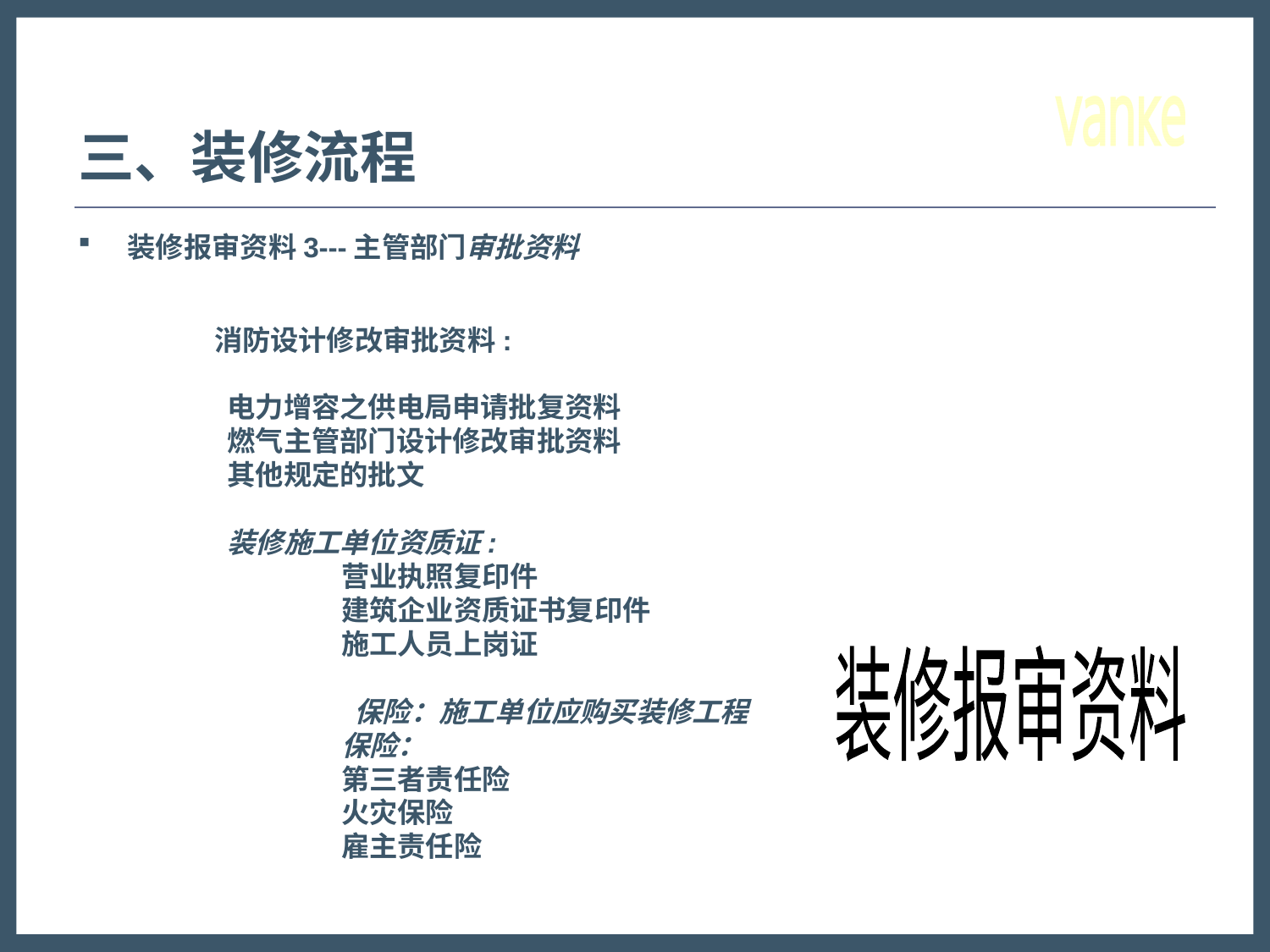

# 三、装修流程
 装修报审资料3---主管部门审批资料
消防设计修改审批资料:

 电力增容之供电局申请批复资料
 燃气主管部门设计修改审批资料
 其他规定的批文

 装修施工单位资质证:
营业执照复印件
建筑企业资质证书复印件
施工人员上岗证

 保险：施工单位应购买装修工程保险：
第三者责任险
火灾保险
雇主责任险
装修报审资料